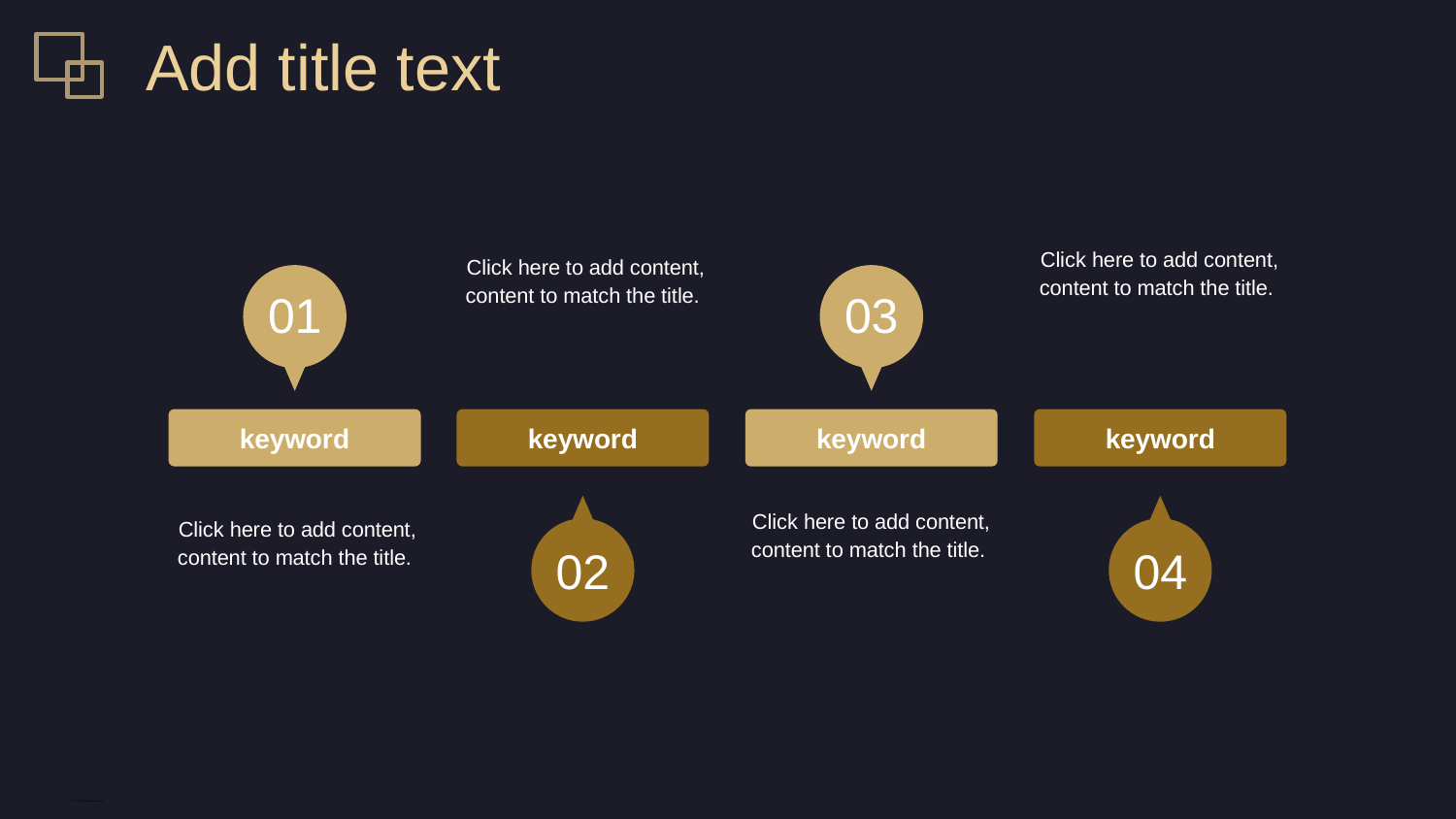

Add title text

Click here to add content, content to match the title.
Click here to add content, content to match the title.
01
03
keyword
keyword
keyword
keyword
02
04
Click here to add content, content to match the title.
Click here to add content, content to match the title.
PPT下载 http://www.1ppt.com/xiazai/